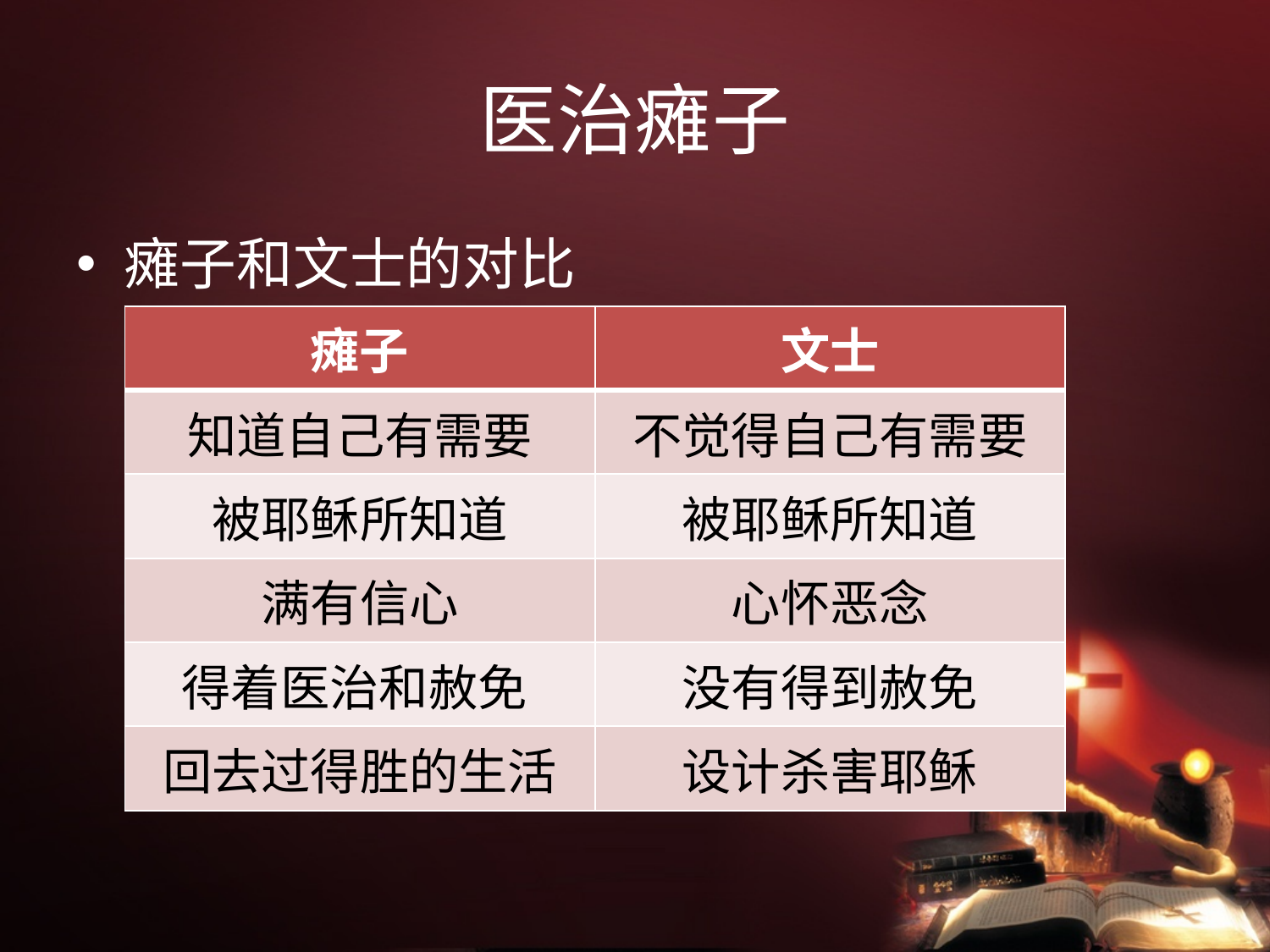

# 医治瘫子
瘫子和文士的对比
| 瘫子 | 文士 |
| --- | --- |
| 知道自己有需要 | 不觉得自己有需要 |
| 被耶稣所知道 | 被耶稣所知道 |
| 满有信心 | 心怀恶念 |
| 得着医治和赦免 | 没有得到赦免 |
| 回去过得胜的生活 | 设计杀害耶稣 |